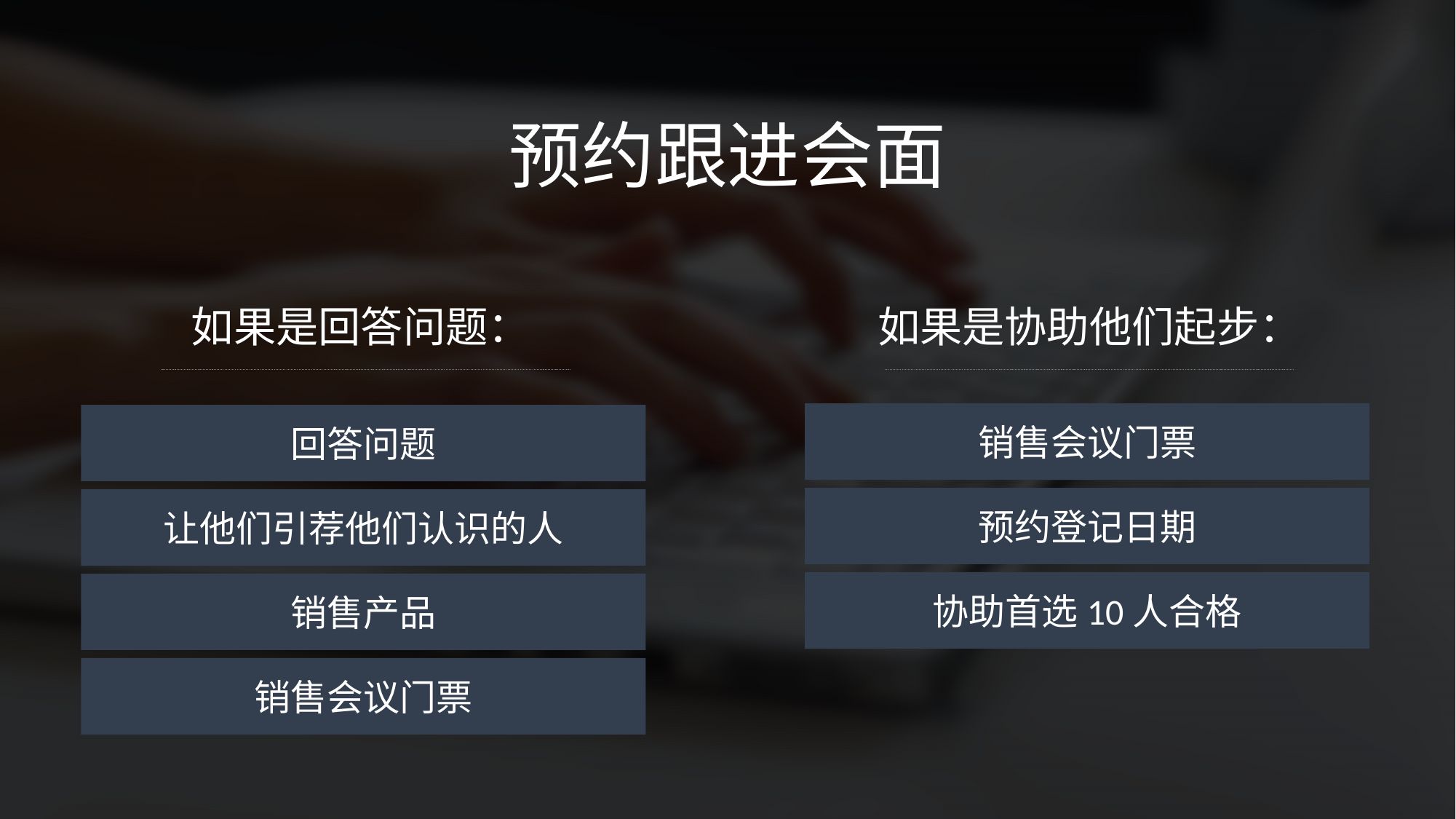

预约跟进会面
如果是回答问题：

如果是协助他们起步：
销售会议门票
回答问题
预约登记日期
让他们引荐他们认识的人
协助首选10人合格
销售产品
销售会议门票